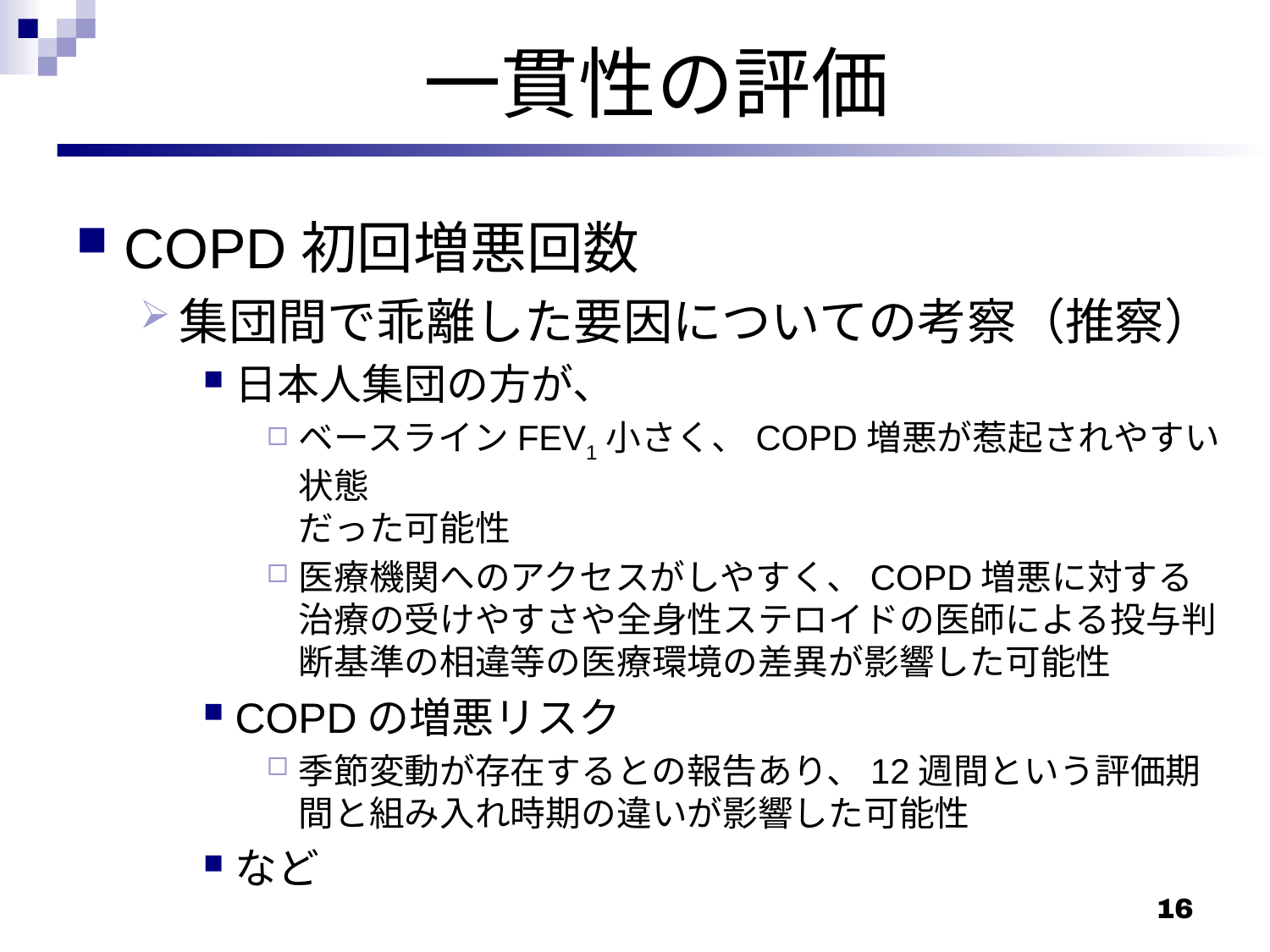

# 一貫性の評価
COPD初回増悪回数
集団間で乖離した要因についての考察（推察）
日本人集団の方が、
ベースラインFEV1小さく、COPD増悪が惹起されやすい状態
だった可能性
医療機関へのアクセスがしやすく、COPD増悪に対する治療の受けやすさや全身性ステロイドの医師による投与判断基準の相違等の医療環境の差異が影響した可能性
COPDの増悪リスク
季節変動が存在するとの報告あり、12週間という評価期間と組み入れ時期の違いが影響した可能性
など
16